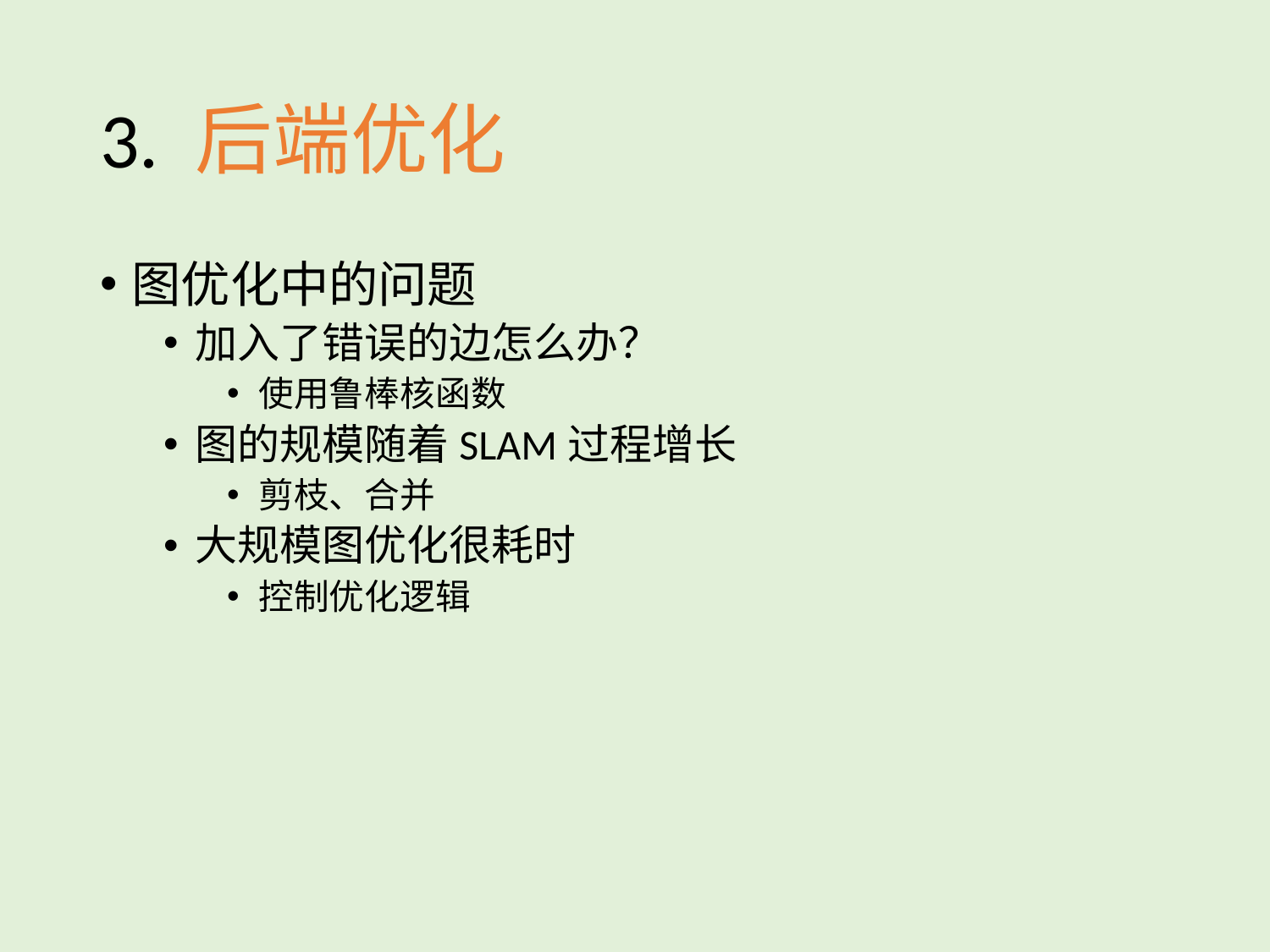

# 3. 后端优化
图优化中的问题
加入了错误的边怎么办？
使用鲁棒核函数
图的规模随着SLAM过程增长
剪枝、合并
大规模图优化很耗时
控制优化逻辑